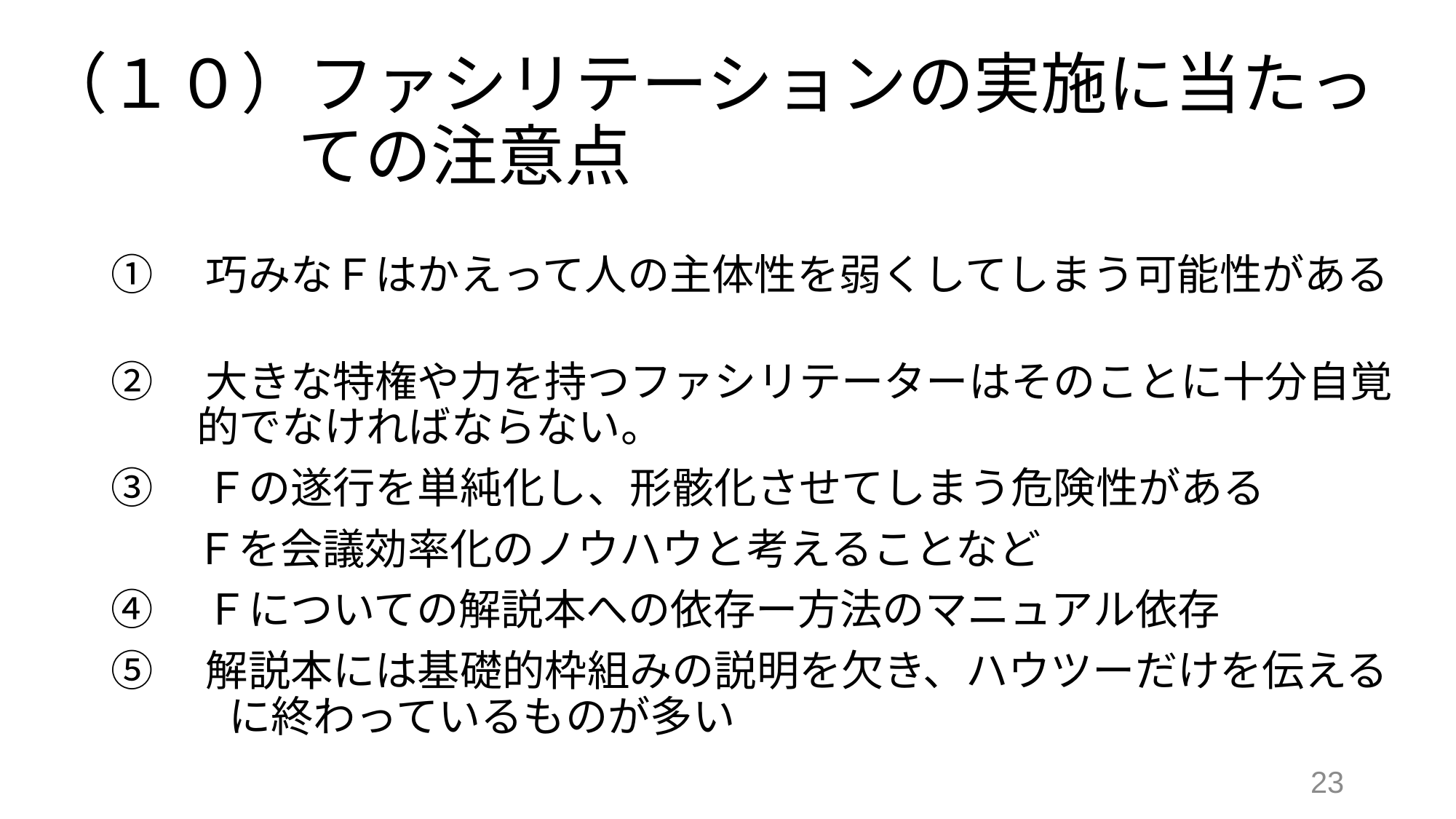

# （１０）ファシリテーションの実施に当たっての注意点
①　巧みなＦはかえって人の主体性を弱くしてしまう可能性がある
②　大きな特権や力を持つファシリテーターはそのことに十分自覚的でなければならない。
③　Ｆの遂行を単純化し、形骸化させてしまう危険性がある
　　Ｆを会議効率化のノウハウと考えることなど
④　Ｆについての解説本への依存ー方法のマニュアル依存
⑤　解説本には基礎的枠組みの説明を欠き、ハウツーだけを伝える　に終わっているものが多い
23